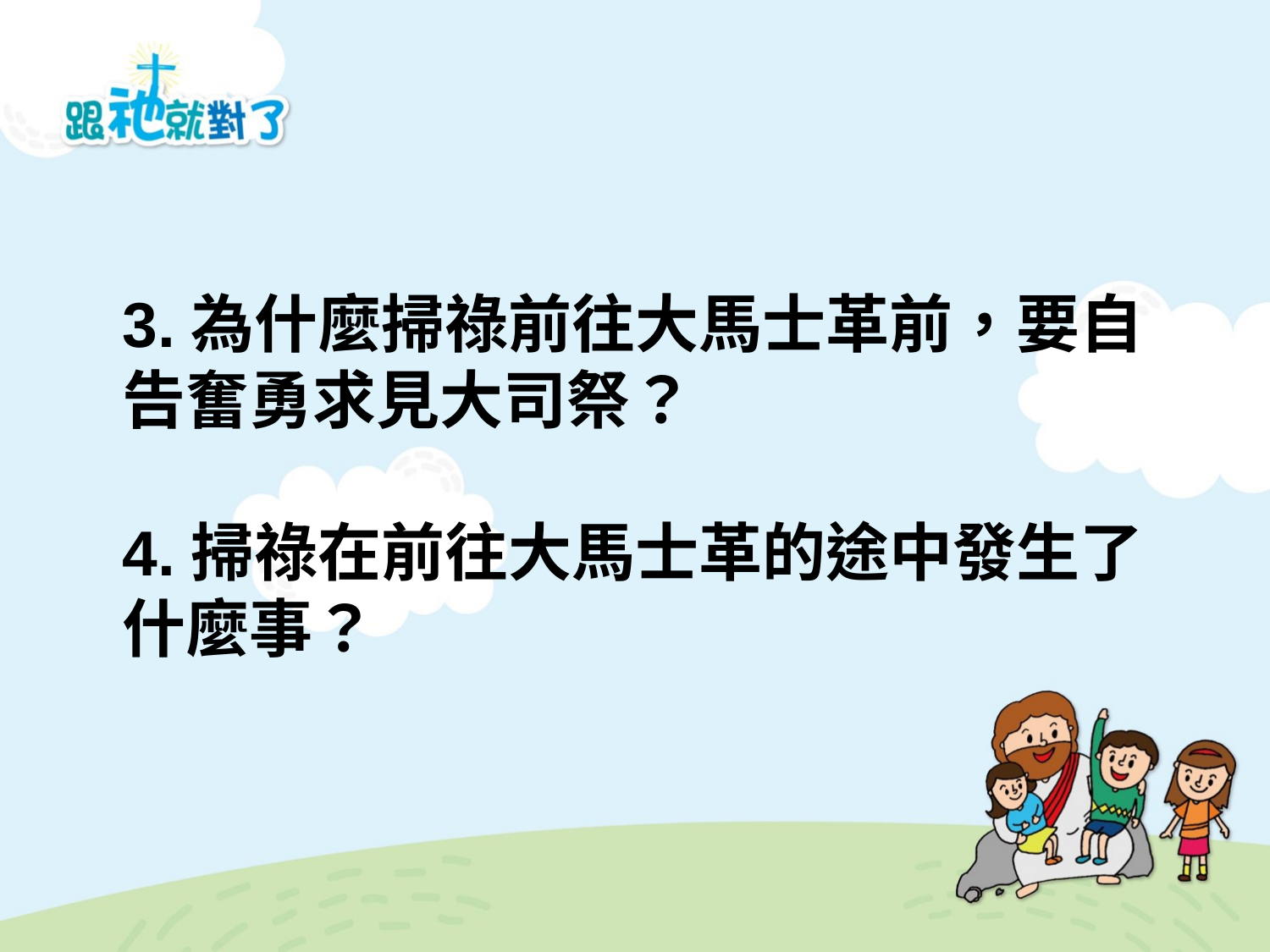

3.為什麼掃祿前往大馬士革前，要自告奮勇求見大司祭？

4.掃祿在前往大馬士革的途中發生了什麼事？